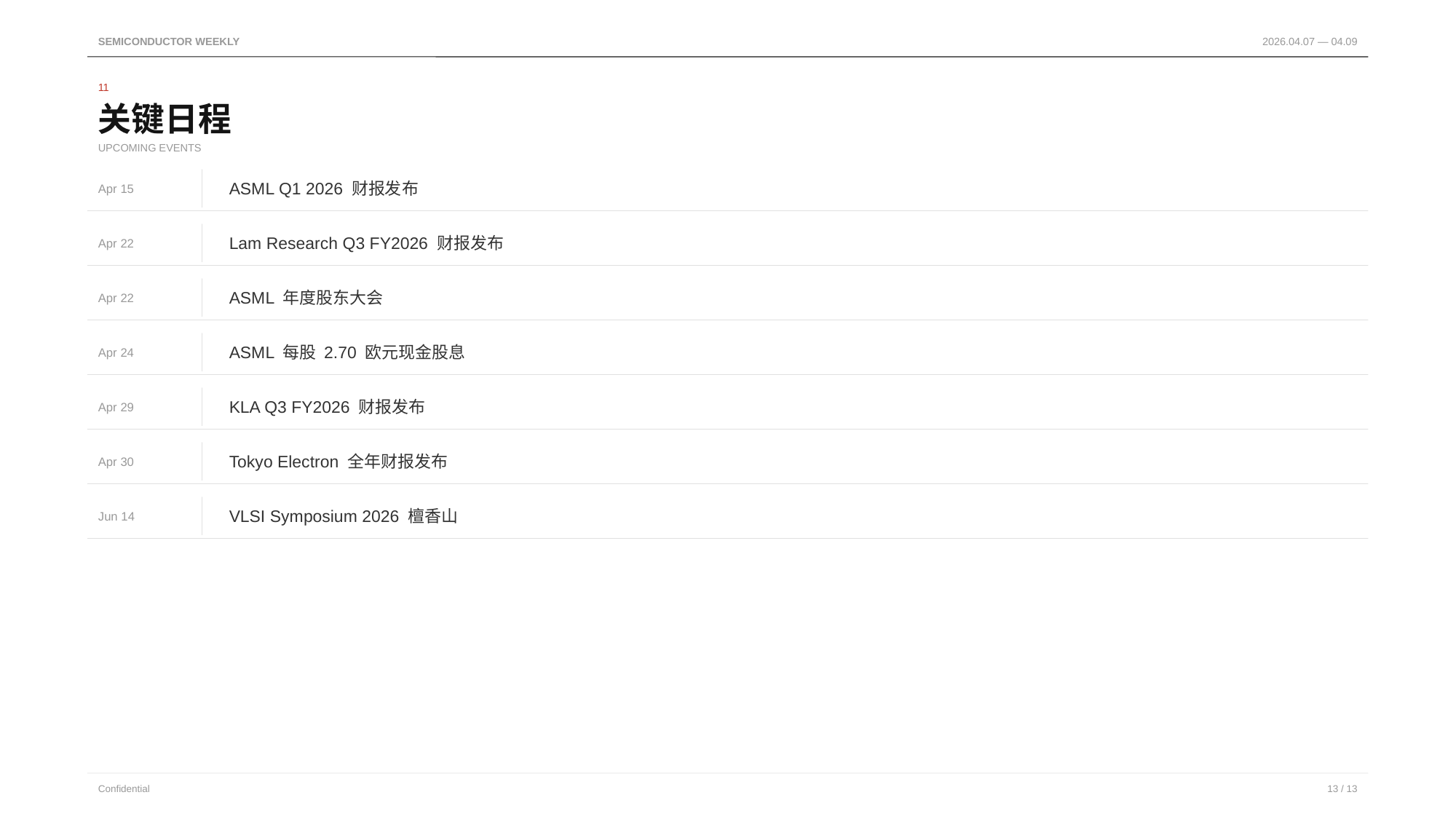

SEMICONDUCTOR WEEKLY
2026.04.07 — 04.09

11
关键日程
UPCOMING EVENTS
Apr 15

ASML Q1 2026 财报发布

Apr 22

Lam Research Q3 FY2026 财报发布

Apr 22

ASML 年度股东大会

Apr 24

ASML 每股 2.70 欧元现金股息

Apr 29

KLA Q3 FY2026 财报发布

Apr 30

Tokyo Electron 全年财报发布

Jun 14

VLSI Symposium 2026 檀香山

Confidential
13 / 13